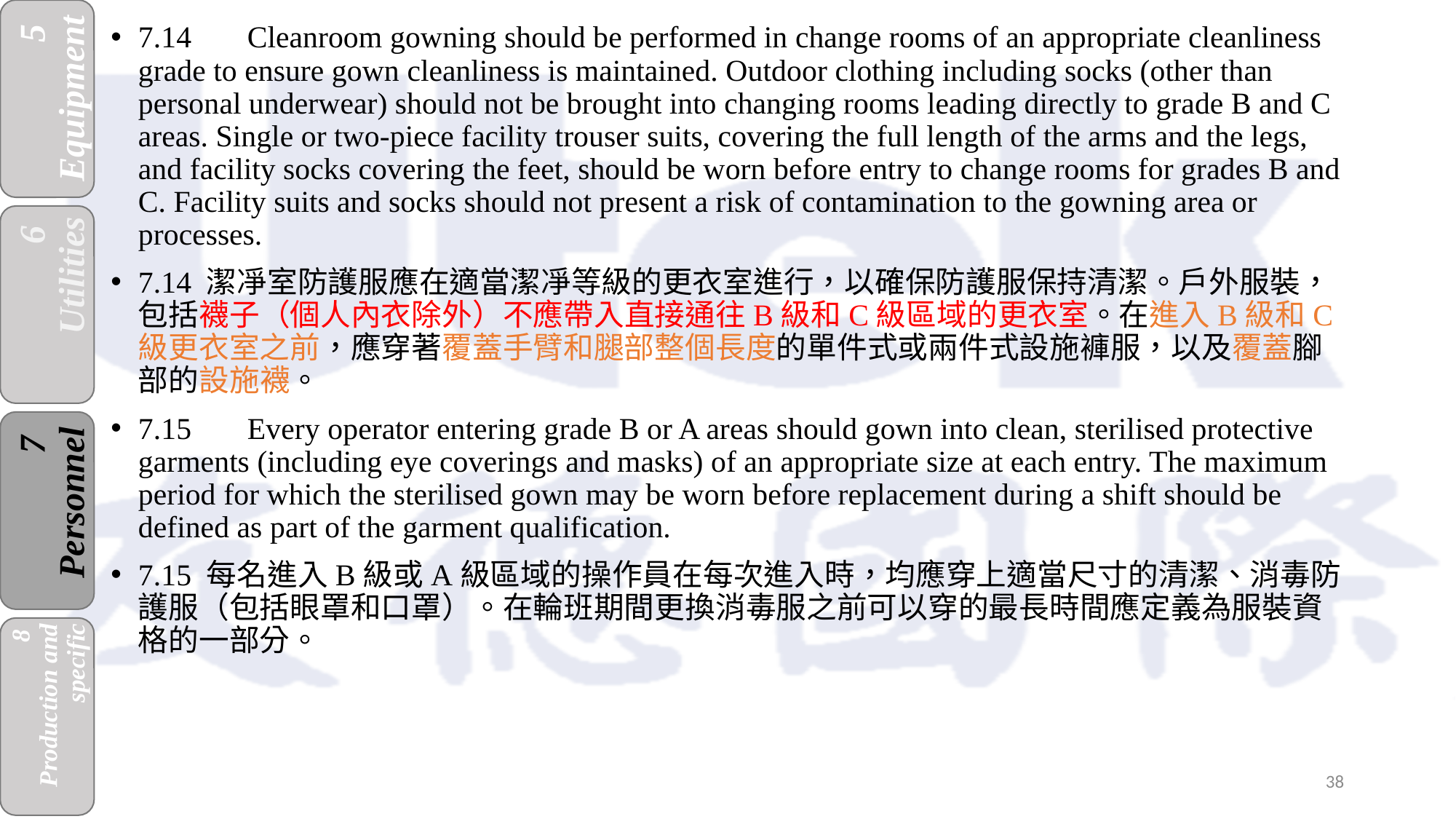

7.14	Cleanroom gowning should be performed in change rooms of an appropriate cleanliness grade to ensure gown cleanliness is maintained. Outdoor clothing including socks (other than personal underwear) should not be brought into changing rooms leading directly to grade B and C areas. Single or two-piece facility trouser suits, covering the full length of the arms and the legs, and facility socks covering the feet, should be worn before entry to change rooms for grades B and C. Facility suits and socks should not present a risk of contamination to the gowning area or processes.
7.14 潔凈室防護服應在適當潔凈等級的更衣室進行，以確保防護服保持清潔。戶外服裝，包括襪子（個人內衣除外）不應帶入直接通往B級和C級區域的更衣室。在進入B級和C級更衣室之前，應穿著覆蓋手臂和腿部整個長度的單件式或兩件式設施褲服，以及覆蓋腳部的設施襪。
7.15	Every operator entering grade B or A areas should gown into clean, sterilised protective garments (including eye coverings and masks) of an appropriate size at each entry. The maximum period for which the sterilised gown may be worn before replacement during a shift should be defined as part of the garment qualification.
7.15 每名進入B級或A級區域的操作員在每次進入時，均應穿上適當尺寸的清潔、消毒防護服（包括眼罩和口罩）。在輪班期間更換消毒服之前可以穿的最長時間應定義為服裝資格的一部分。

38